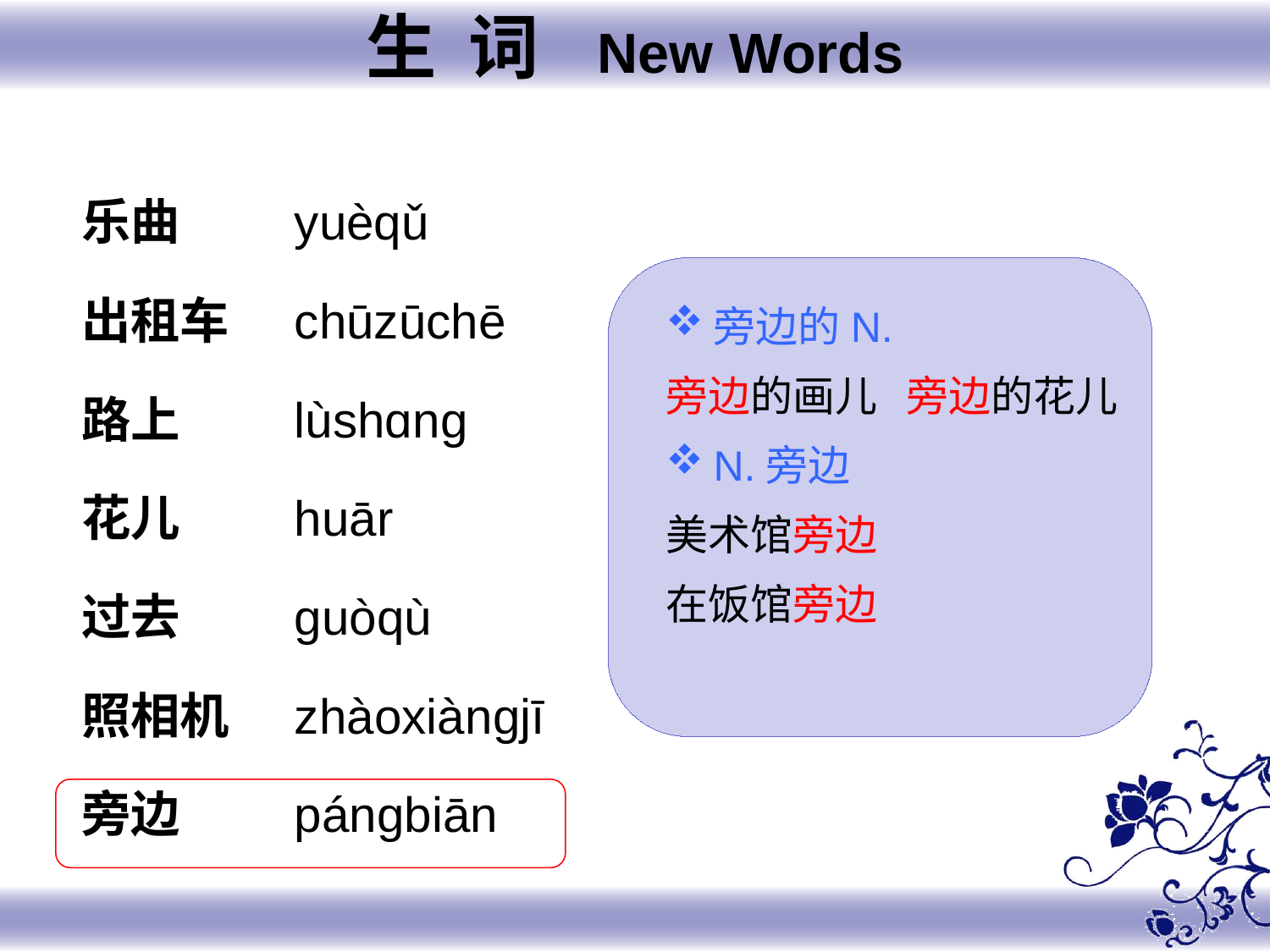

生  词   New Words
yuèqǔ
chūzūchē
lùshɑnɡ
huār
ɡuòqù
zhàoxiànɡjī
pánɡbiān
乐曲
出租车
路上
花儿
过去
照相机
旁边

旁边的N.
旁边的画儿   旁边的花儿
N.旁边
美术馆旁边
在饭馆旁边